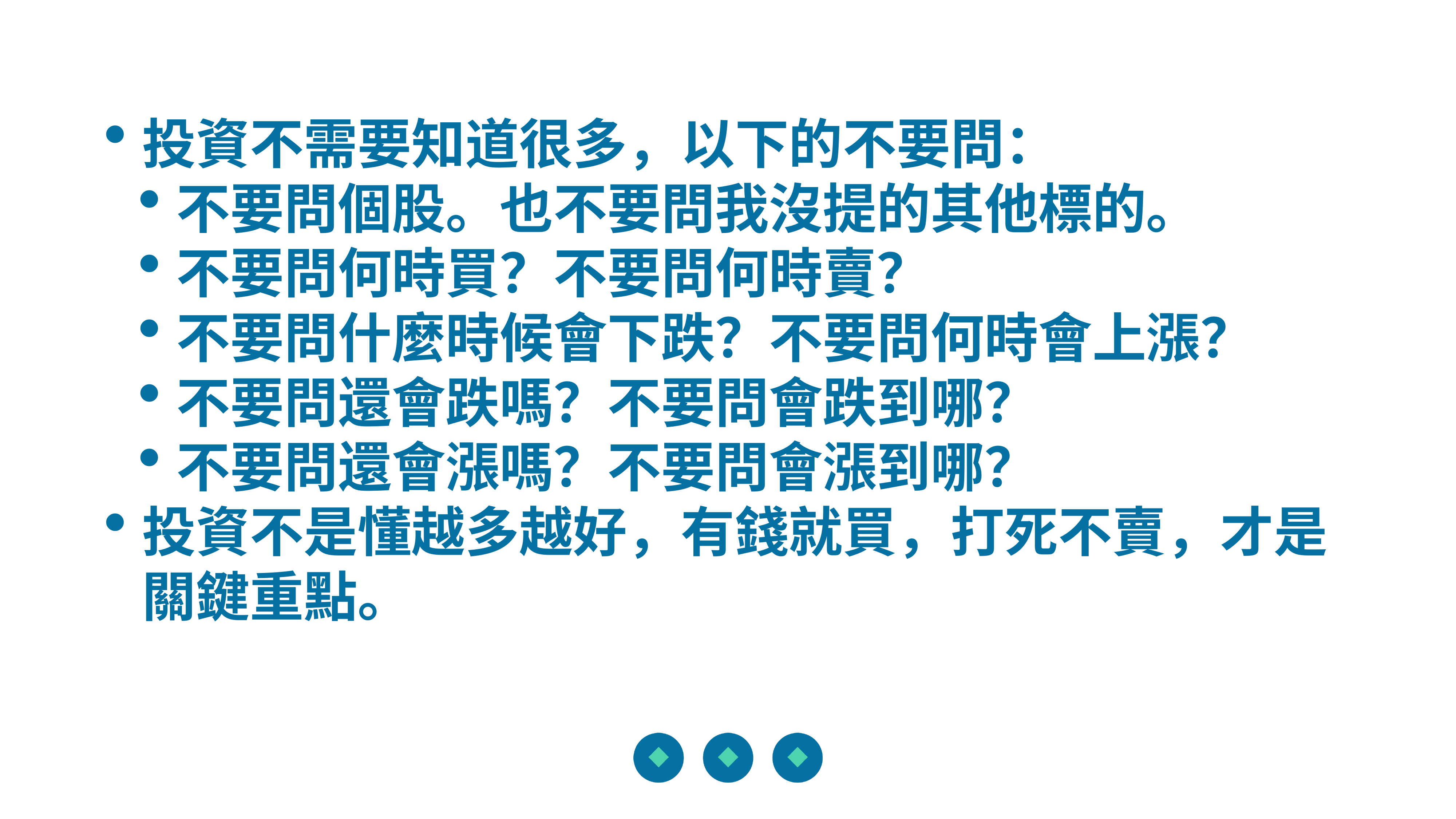

投資不需要知道很多，以下的不要問：
不要問個股。也不要問我沒提的其他標的。
不要問何時買？不要問何時賣？
不要問什麼時候會下跌？不要問何時會上漲？
不要問還會跌嗎？不要問會跌到哪？
不要問還會漲嗎？不要問會漲到哪？
投資不是懂越多越好，有錢就買，打死不賣，才是關鍵重點。